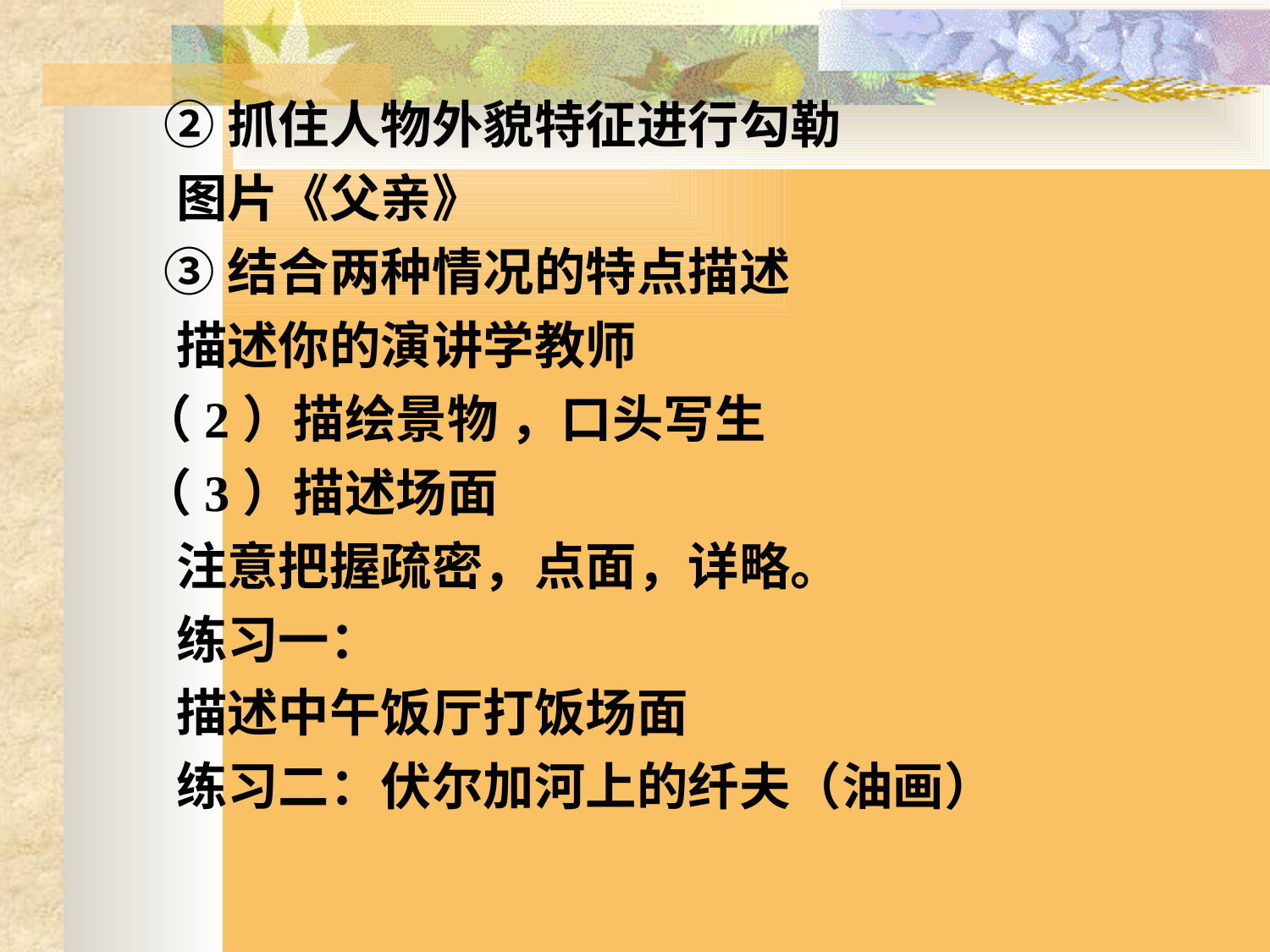

②抓住人物外貌特征进行勾勒
    图片《父亲》
    ③结合两种情况的特点描述
    描述你的演讲学教师
 （2）描绘景物 ，口头写生
 （3）描述场面
    注意把握疏密，点面，详略。
    练习一：
    描述中午饭厅打饭场面
    练习二：伏尔加河上的纤夫（油画）